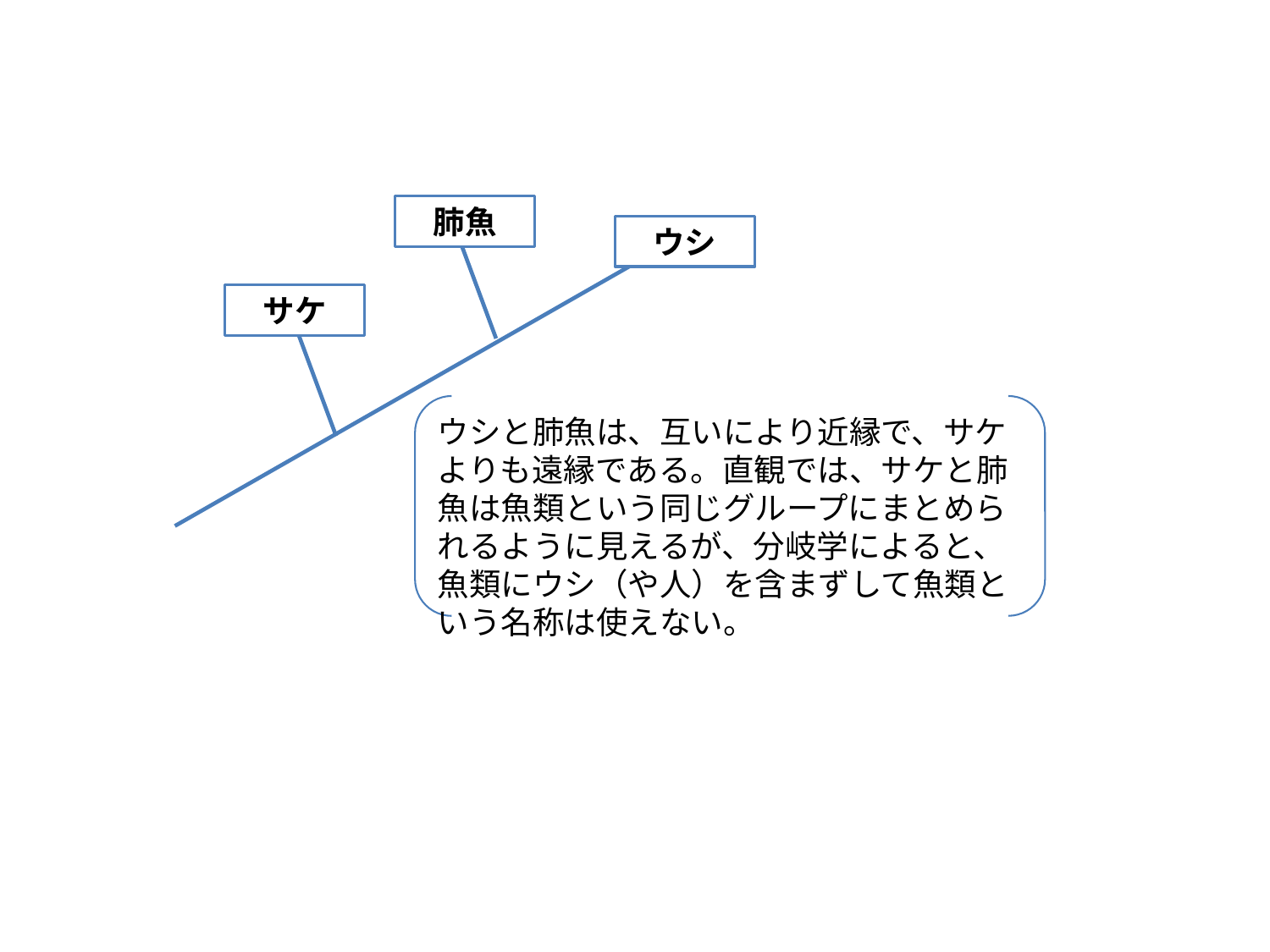

肺魚
ウシ
サケ

ウシと肺魚は、互いにより近縁で、サケよりも遠縁である。直観では、サケと肺魚は魚類という同じグループにまとめられるように見えるが、分岐学によると、魚類にウシ（や人）を含まずして魚類という名称は使えない。